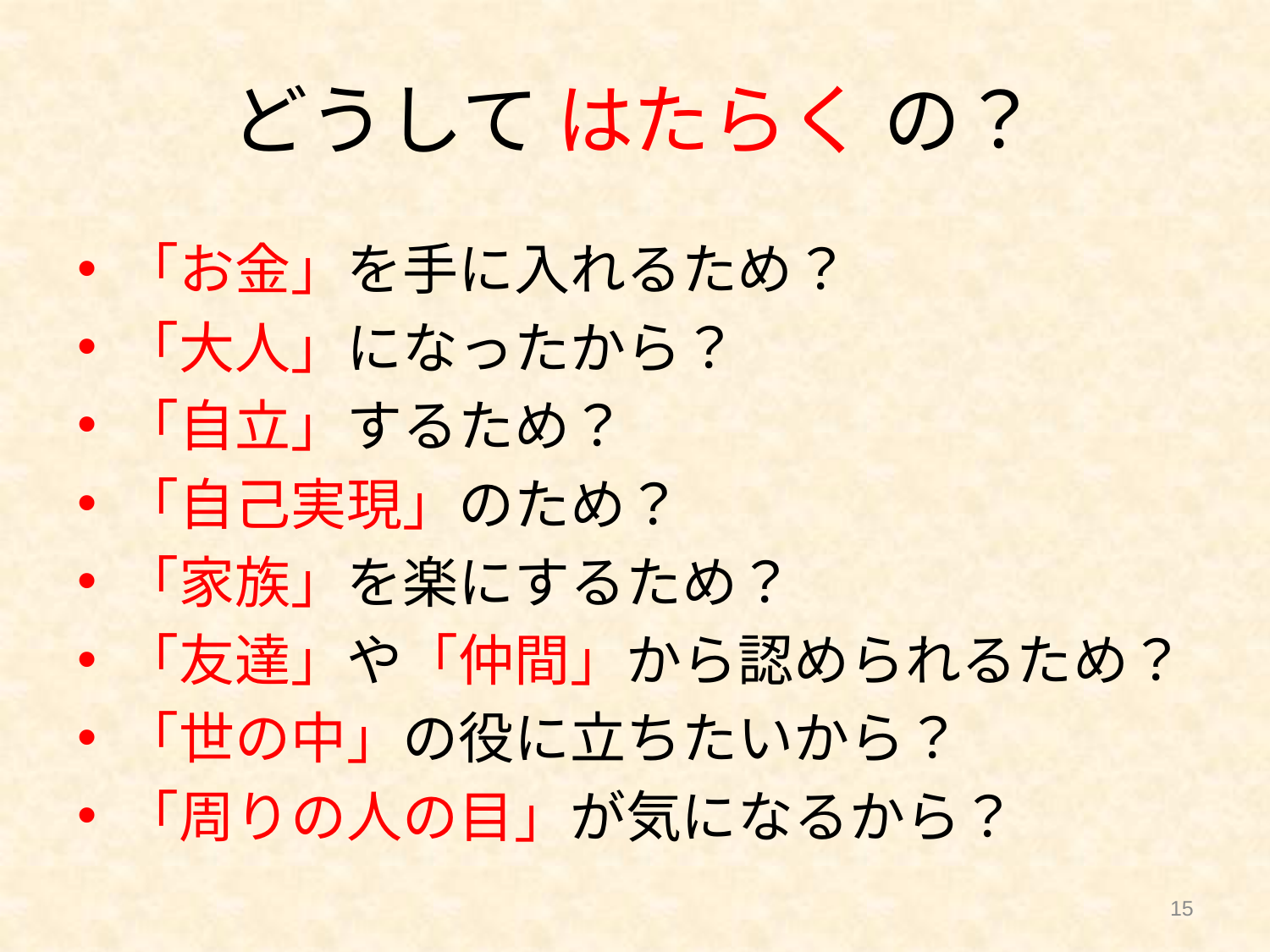

# どうして はたらく の？
「お金」を手に入れるため？
「大人」になったから？
「自立」するため？
「自己実現」のため？
「家族」を楽にするため？
「友達」や「仲間」から認められるため？
「世の中」の役に立ちたいから？
「周りの人の目」が気になるから？
15